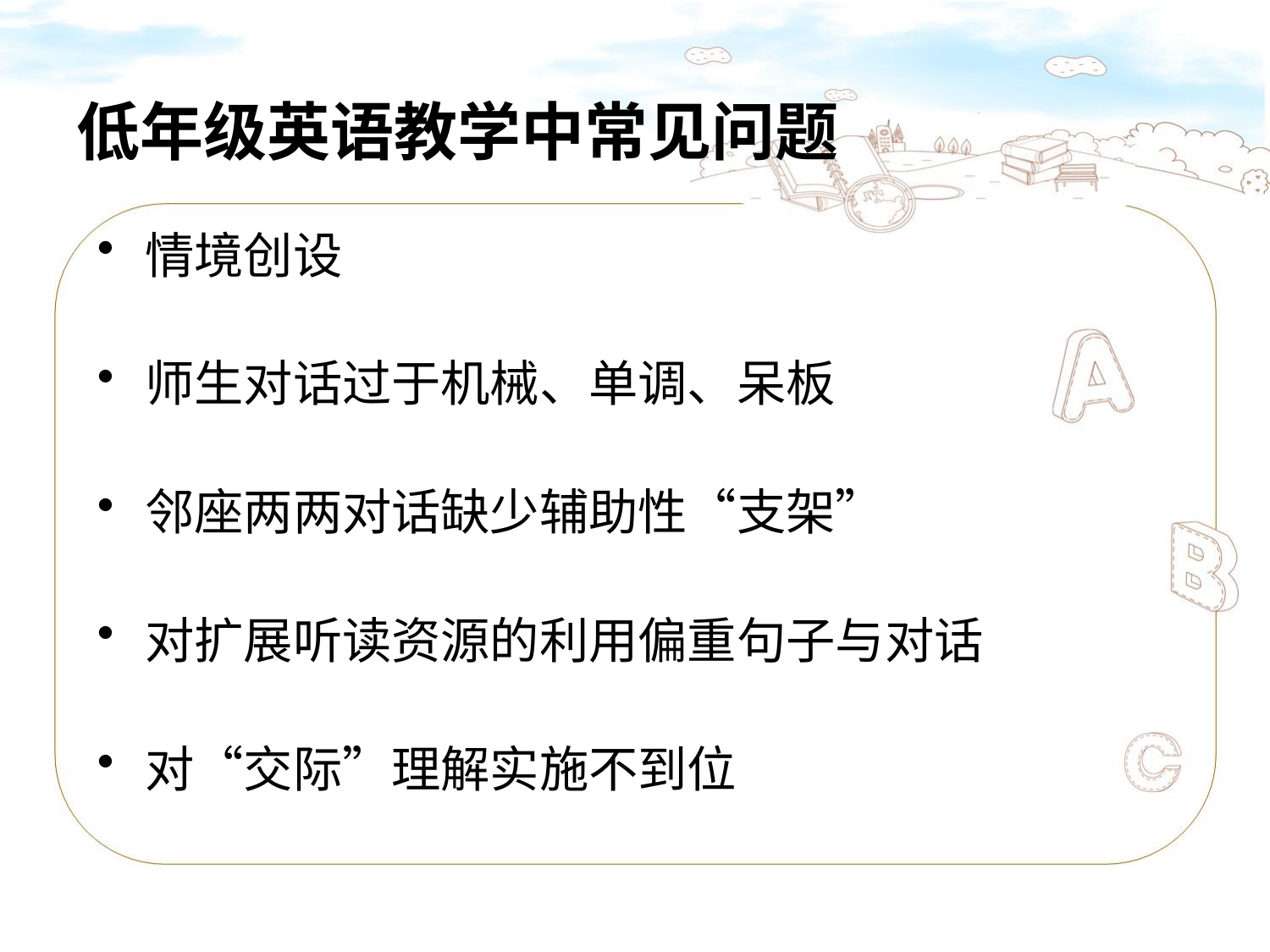

# 低年级英语教学中常见问题
情境创设

师生对话过于机械、单调、呆板

邻座两两对话缺少辅助性“支架”

对扩展听读资源的利用偏重句子与对话

对“交际”理解实施不到位